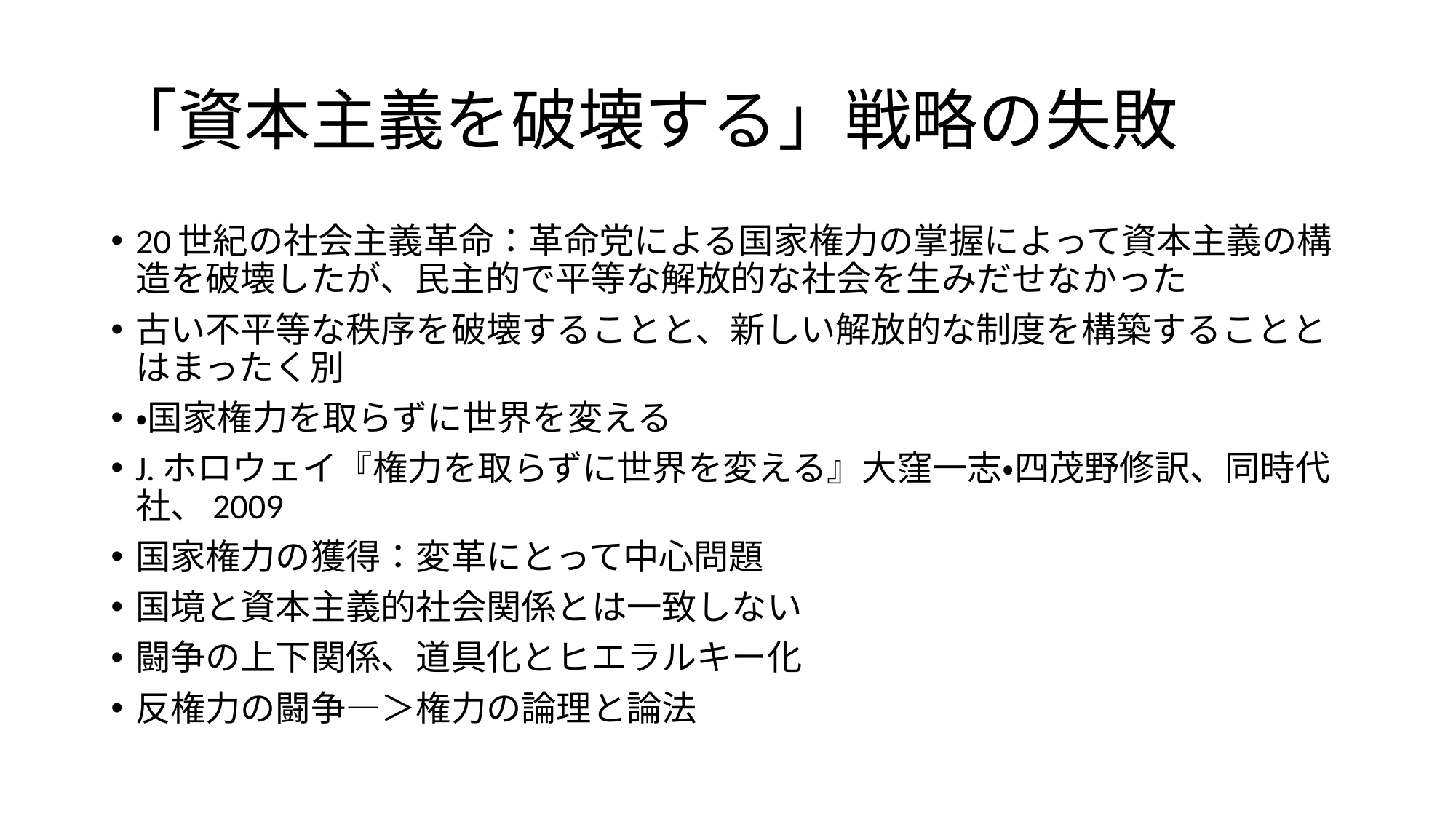

# 「資本主義を破壊する」戦略の失敗
20世紀の社会主義革命：革命党による国家権力の掌握によって資本主義の構造を破壊したが、民主的で平等な解放的な社会を生みだせなかった
古い不平等な秩序を破壊することと、新しい解放的な制度を構築することとはまったく別
・国家権力を取らずに世界を変える
J.ホロウェイ『権力を取らずに世界を変える』大窪一志・四茂野修訳、同時代社、2009
国家権力の獲得：変革にとって中心問題
国境と資本主義的社会関係とは一致しない
闘争の上下関係、道具化とヒエラルキー化
反権力の闘争―＞権力の論理と論法